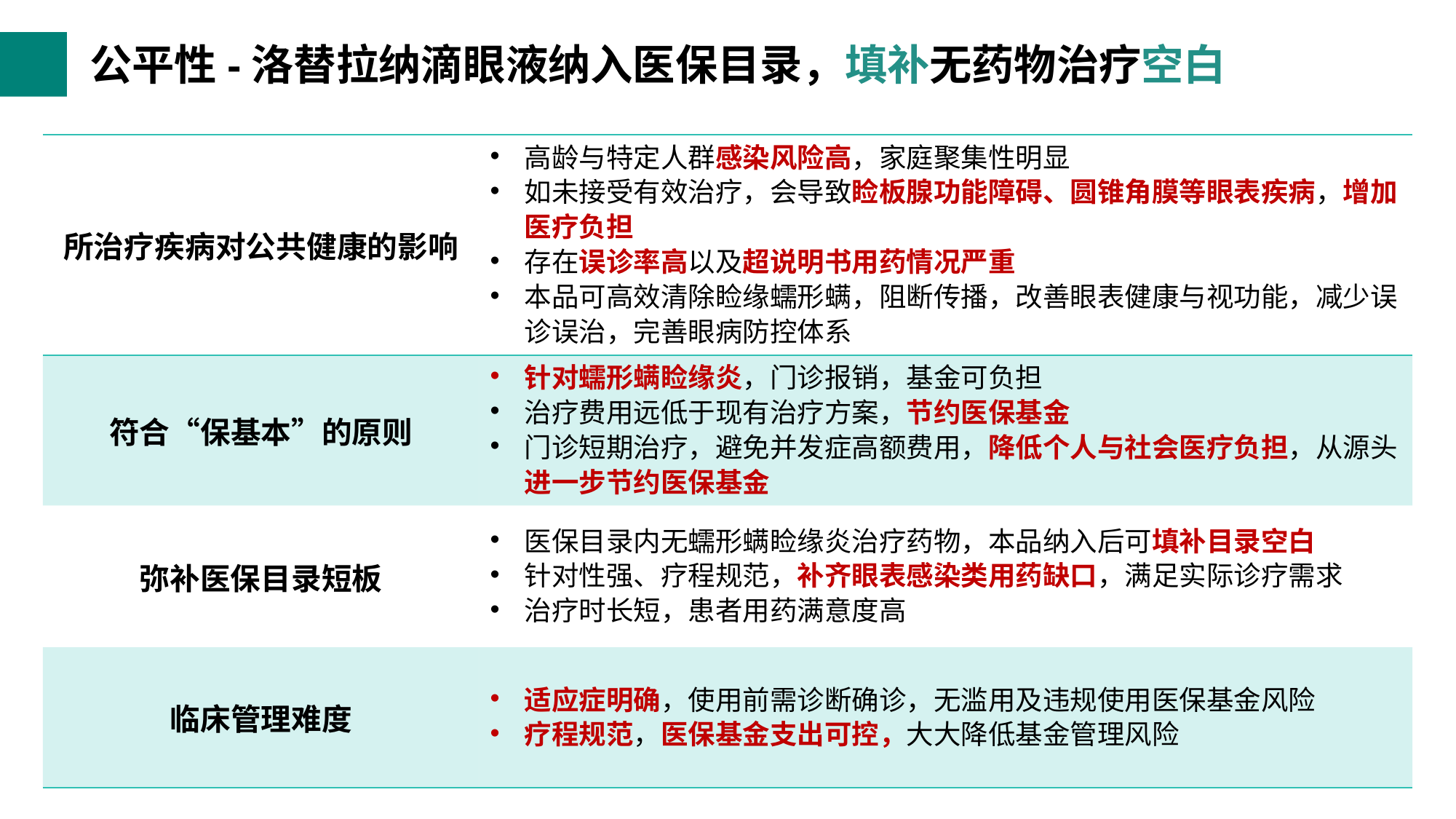

公平性-洛替拉纳滴眼液纳入医保目录，填补无药物治疗空白
| 所治疗疾病对公共健康的影响 | 高龄与特定人群感染风险高，家庭聚集性明显 如未接受有效治疗，会导致睑板腺功能障碍、圆锥角膜等眼表疾病，增加医疗负担 存在误诊率高以及超说明书用药情况严重 本品可高效清除睑缘蠕形螨，阻断传播，改善眼表健康与视功能，减少误诊误治，完善眼病防控体系 |
| --- | --- |
| 符合“保基本”的原则 | 针对蠕形螨睑缘炎，门诊报销，基金可负担 治疗费用远低于现有治疗方案，节约医保基金 门诊短期治疗，避免并发症高额费用，降低个人与社会医疗负担，从源头进一步节约医保基金 |
| 弥补医保目录短板 | 医保目录内无蠕形螨睑缘炎治疗药物，本品纳入后可填补目录空白 针对性强、疗程规范，补齐眼表感染类用药缺口，满足实际诊疗需求 治疗时长短，患者用药满意度高 |
| 临床管理难度 | 适应症明确，使用前需诊断确诊，无滥用及违规使用医保基金风险 疗程规范，医保基金支出可控，大大降低基金管理风险 |